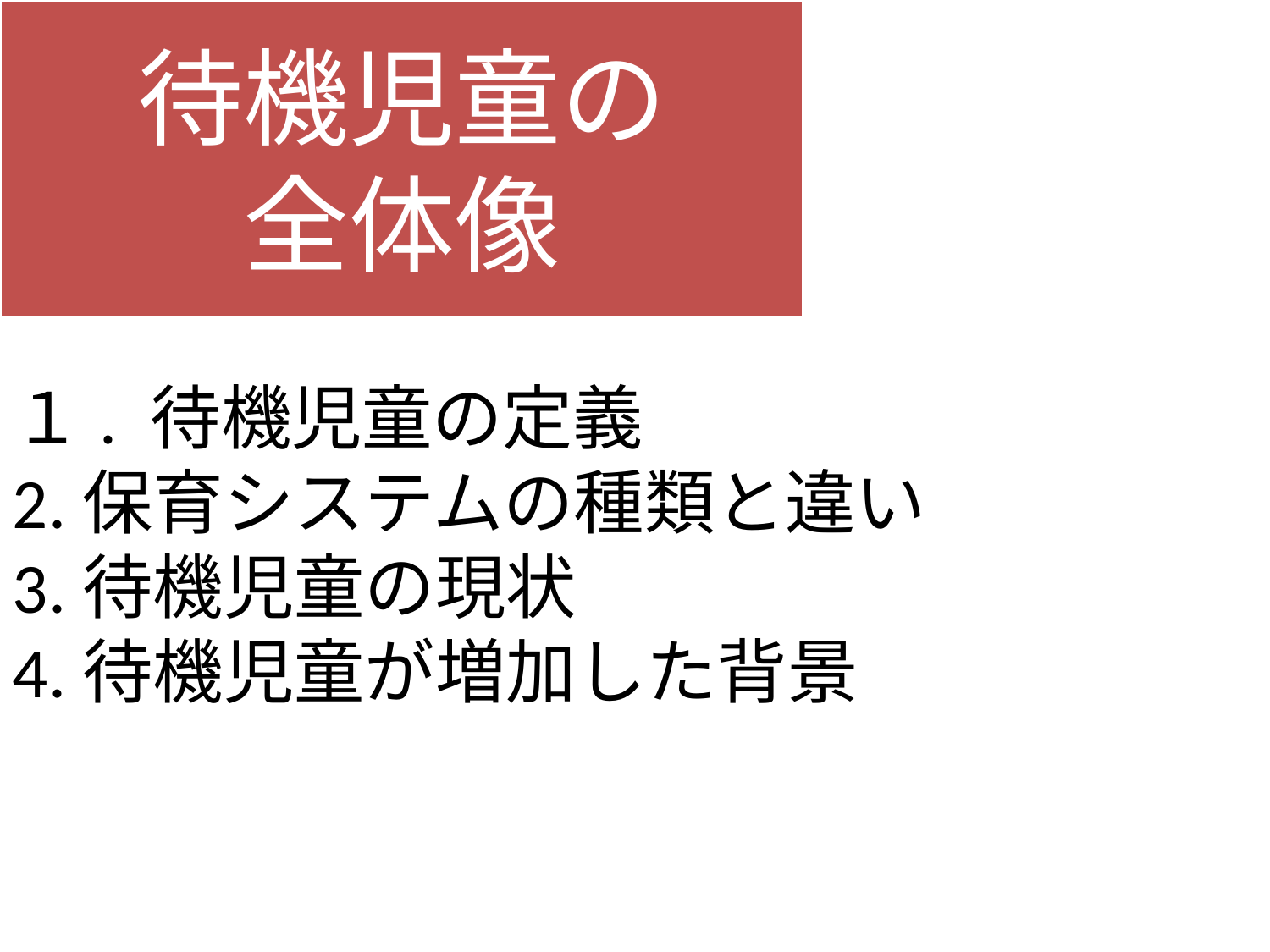

待機児童の
全体像
#
１. 待機児童の定義
2.保育システムの種類と違い
3.待機児童の現状
4.待機児童が増加した背景